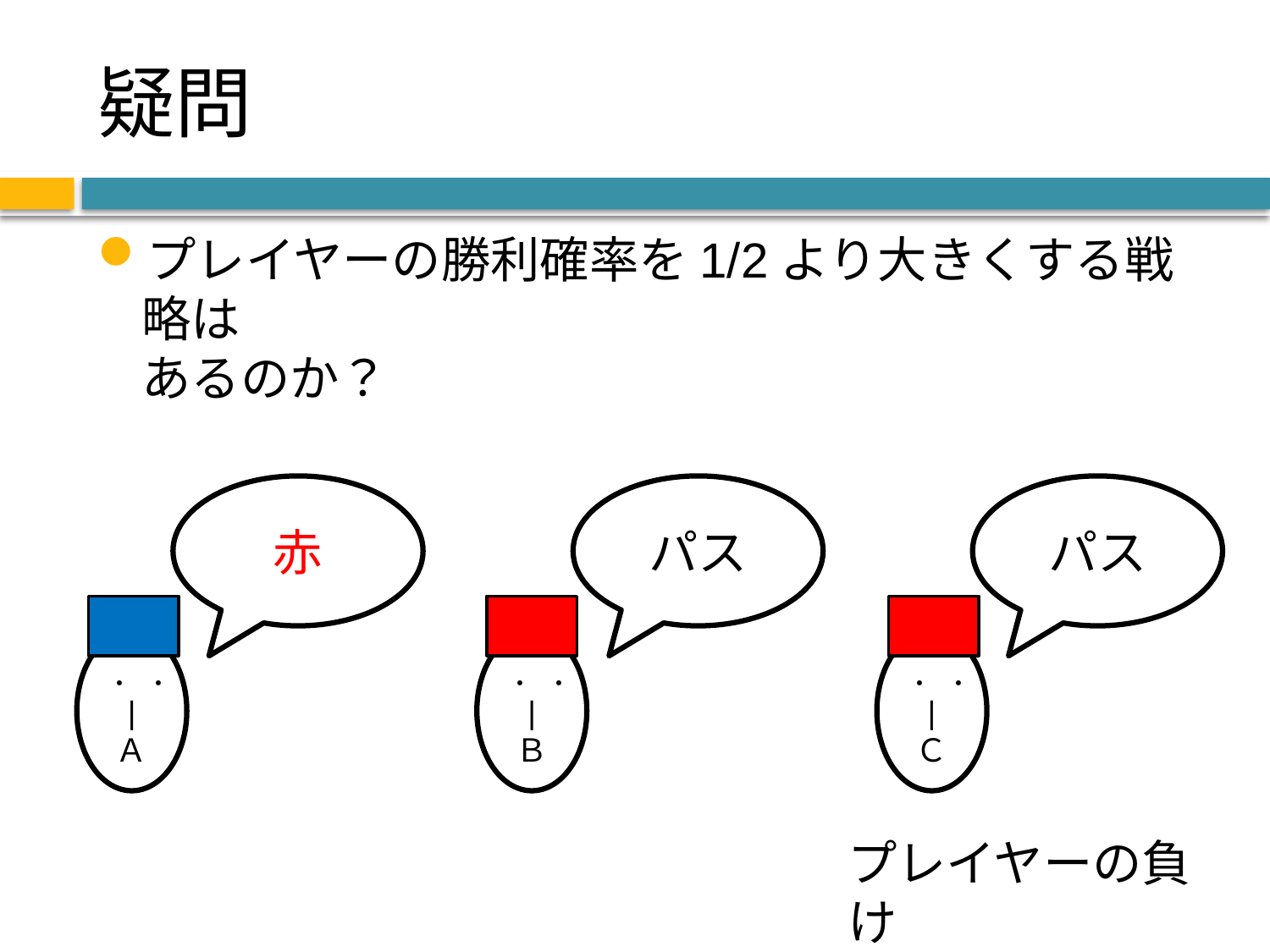

# 疑問
プレイヤーの勝利確率を1/2より大きくする戦略は
あるのか？
赤
パス
パス

． ．
|
Ａ
． ．
|
Ｂ
． ．
|
Ｃ
プレイヤーの負け